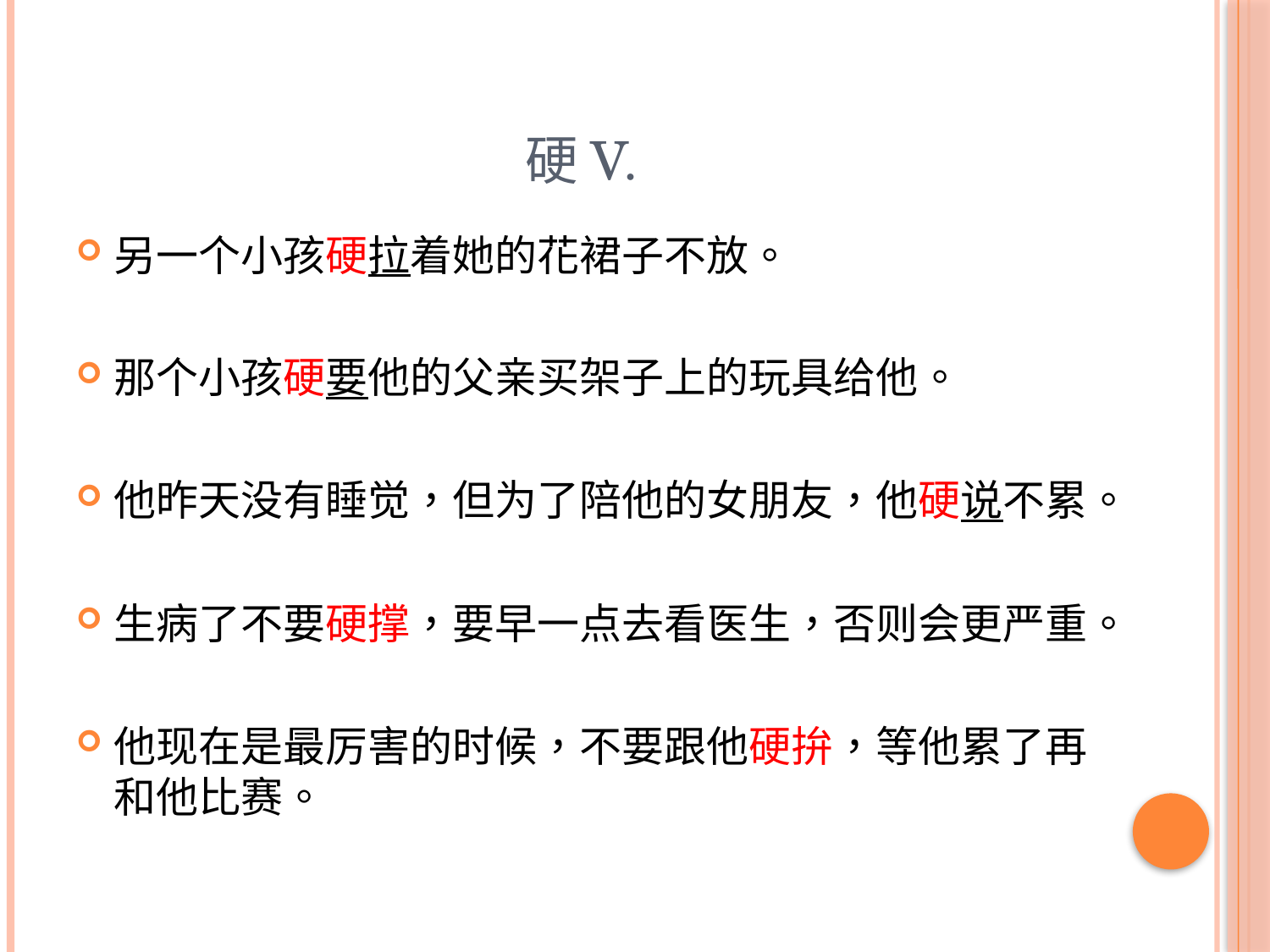

# 硬v.
另一个小孩硬拉着她的花裙子不放。

那个小孩硬要他的父亲买架子上的玩具给他。

他昨天没有睡觉，但为了陪他的女朋友，他硬说不累。

生病了不要硬撑，要早一点去看医生，否则会更严重。

他现在是最厉害的时候，不要跟他硬拚，等他累了再和他比赛。